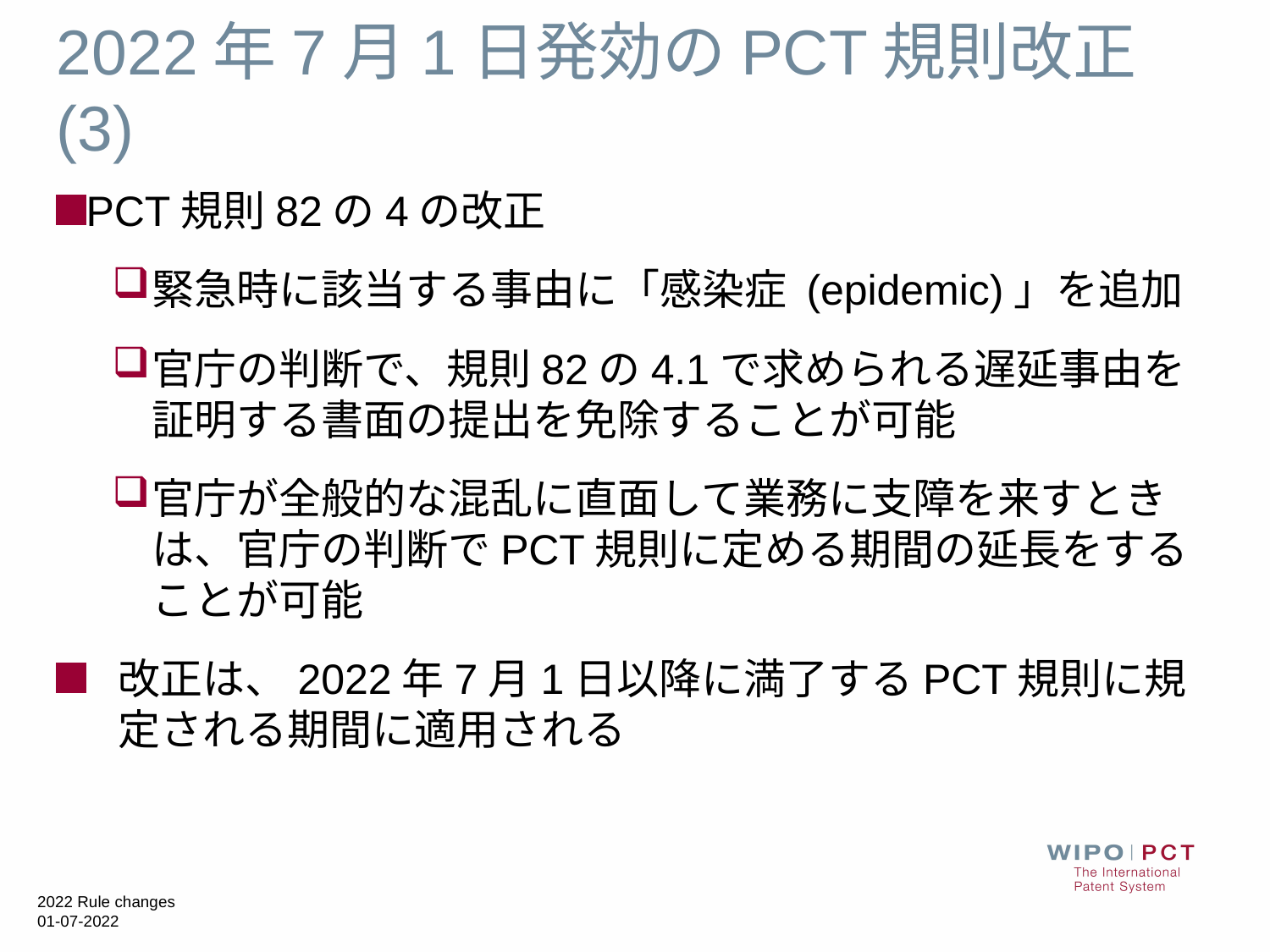

2022年7月1日発効のPCT規則改正 (3)
PCT規則82の4の改正
緊急時に該当する事由に「感染症 (epidemic)」を追加
官庁の判断で、規則82の4.1で求められる遅延事由を証明する書面の提出を免除することが可能
官庁が全般的な混乱に直面して業務に支障を来すときは、官庁の判断でPCT規則に定める期間の延長をすることが可能
改正は、2022年7月1日以降に満了するPCT規則に規定される期間に適用される